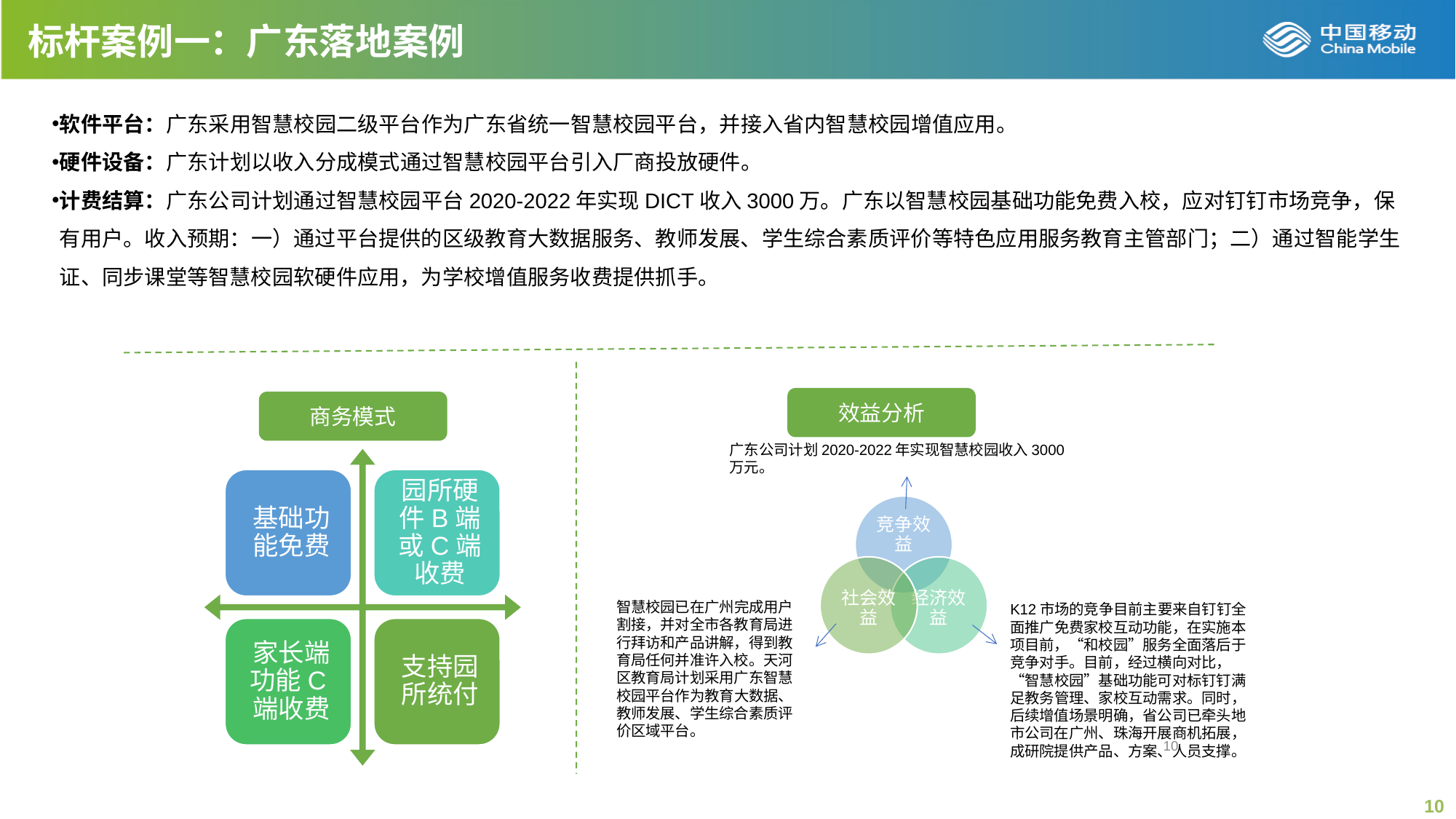

标杆案例一：广东落地案例
软件平台：广东采用智慧校园二级平台作为广东省统一智慧校园平台，并接入省内智慧校园增值应用。
硬件设备：广东计划以收入分成模式通过智慧校园平台引入厂商投放硬件。
计费结算：广东公司计划通过智慧校园平台2020-2022年实现DICT收入3000万。广东以智慧校园基础功能免费入校，应对钉钉市场竞争，保有用户。收入预期：一）通过平台提供的区级教育大数据服务、教师发展、学生综合素质评价等特色应用服务教育主管部门；二）通过智能学生证、同步课堂等智慧校园软硬件应用，为学校增值服务收费提供抓手。
效益分析
商务模式
广东公司计划2020-2022年实现智慧校园收入3000万元。
基础功能免费
园所硬件B端或C端收费
家长端功能C端收费
支持园所统付
竞争效益
经济效益
社会效益
智慧校园已在广州完成用户割接，并对全市各教育局进行拜访和产品讲解，得到教育局任何并准许入校。天河区教育局计划采用广东智慧校园平台作为教育大数据、教师发展、学生综合素质评价区域平台。
K12市场的竞争目前主要来自钉钉全面推广免费家校互动功能，在实施本项目前，“和校园”服务全面落后于竞争对手。目前，经过横向对比，“智慧校园”基础功能可对标钉钉满足教务管理、家校互动需求。同时，后续增值场景明确，省公司已牵头地市公司在广州、珠海开展商机拓展，成研院提供产品、方案、人员支撑。
10